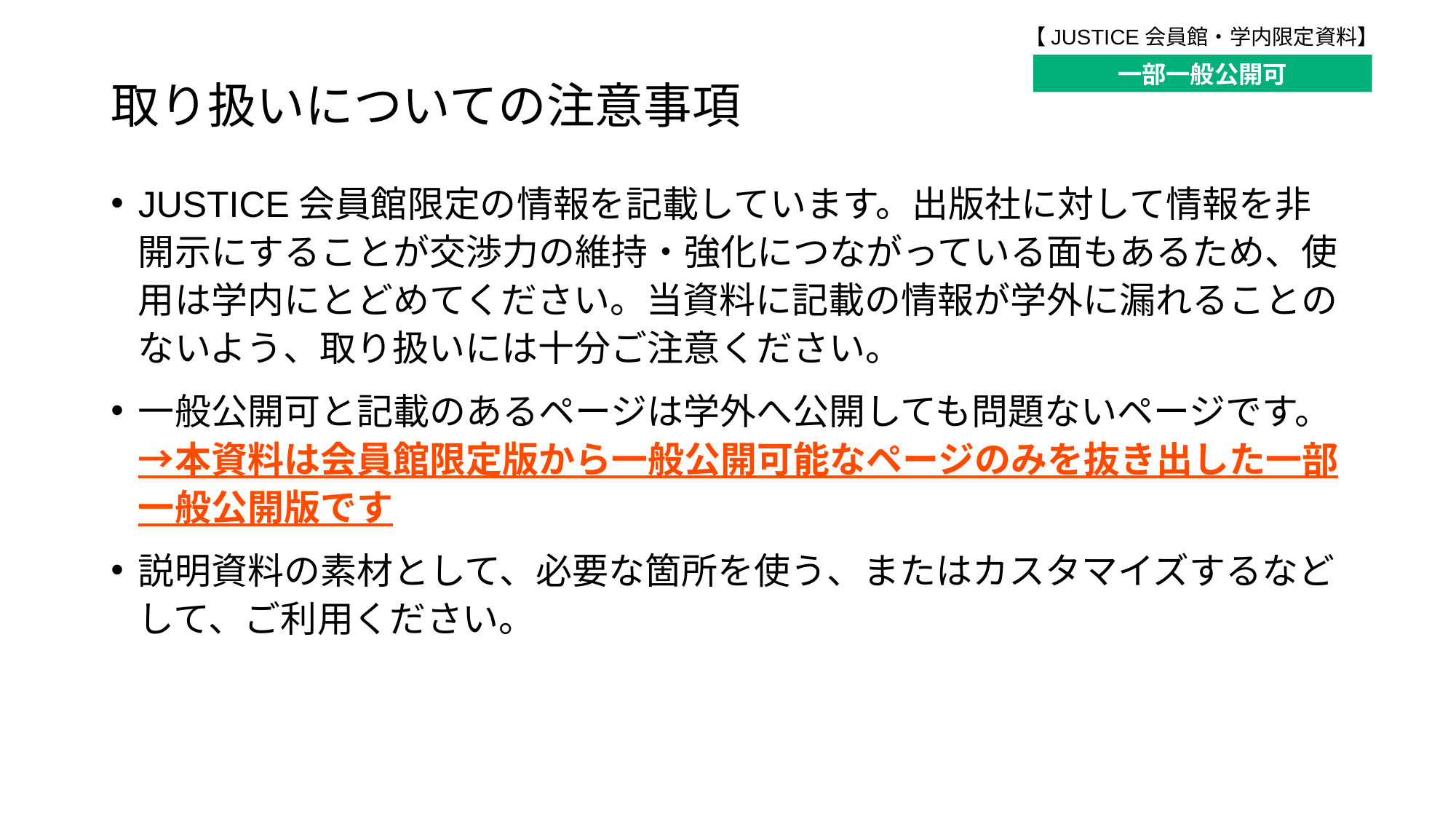

一部一般公開可
# 取り扱いについての注意事項
JUSTICE会員館限定の情報を記載しています。出版社に対して情報を非開示にすることが交渉力の維持・強化につながっている面もあるため、使用は学内にとどめてください。当資料に記載の情報が学外に漏れることのないよう、取り扱いには十分ご注意ください。
一般公開可と記載のあるページは学外へ公開しても問題ないページです。
→本資料は会員館限定版から一般公開可能なページのみを抜き出した一部一般公開版です
説明資料の素材として、必要な箇所を使う、またはカスタマイズするなどして、ご利用ください。